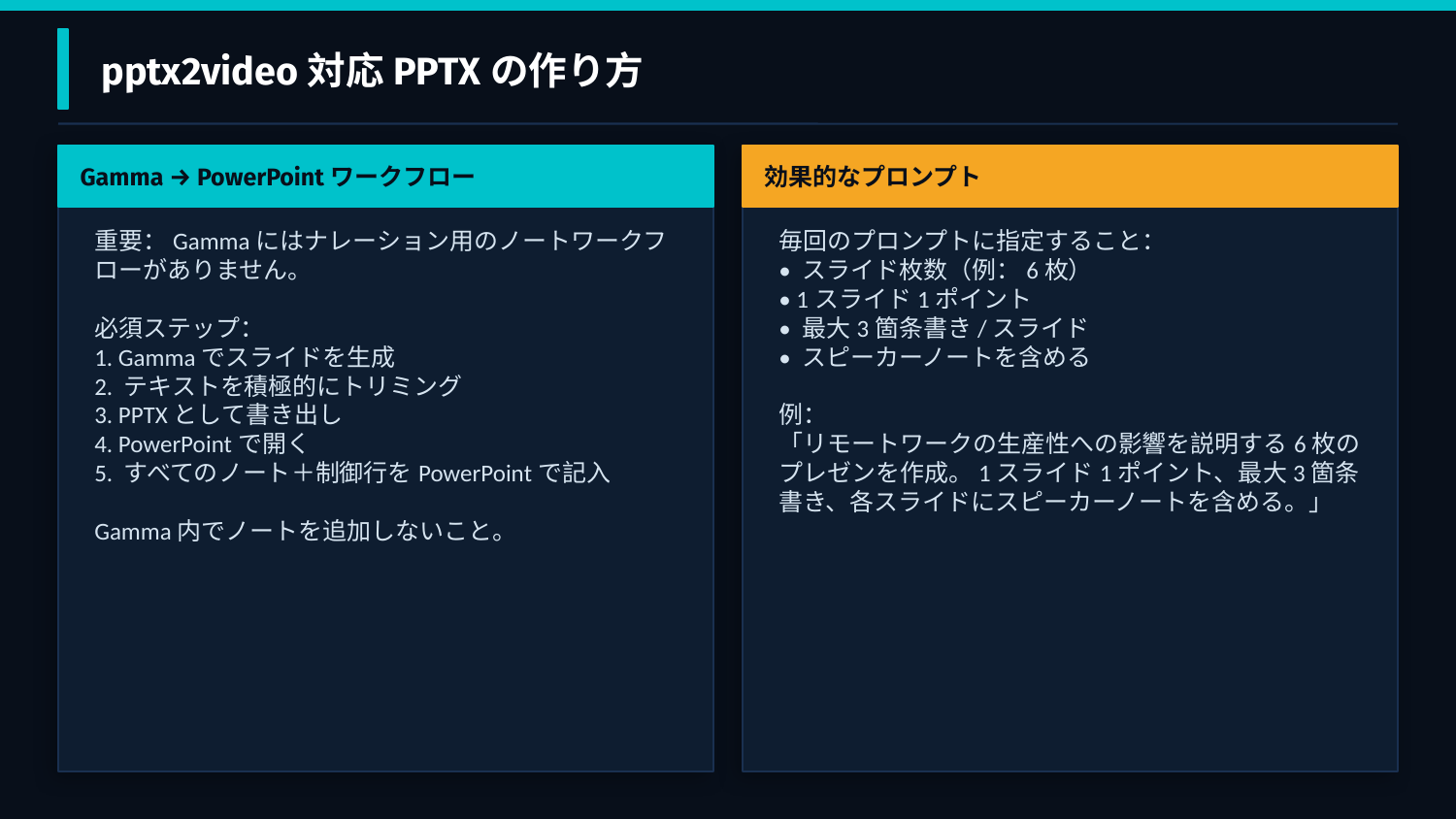

pptx2video対応PPTXの作り方

Gamma → PowerPointワークフロー

効果的なプロンプト
重要：Gammaにはナレーション用のノートワークフローがありません。

必須ステップ：
1. Gammaでスライドを生成
2. テキストを積極的にトリミング
3. PPTXとして書き出し
4. PowerPointで開く
5. すべてのノート＋制御行をPowerPointで記入

Gamma内でノートを追加しないこと。
毎回のプロンプトに指定すること：
• スライド枚数（例：6枚）
• 1スライド1ポイント
• 最大3箇条書き/スライド
• スピーカーノートを含める

例：
「リモートワークの生産性への影響を説明する6枚のプレゼンを作成。1スライド1ポイント、最大3箇条書き、各スライドにスピーカーノートを含める。」